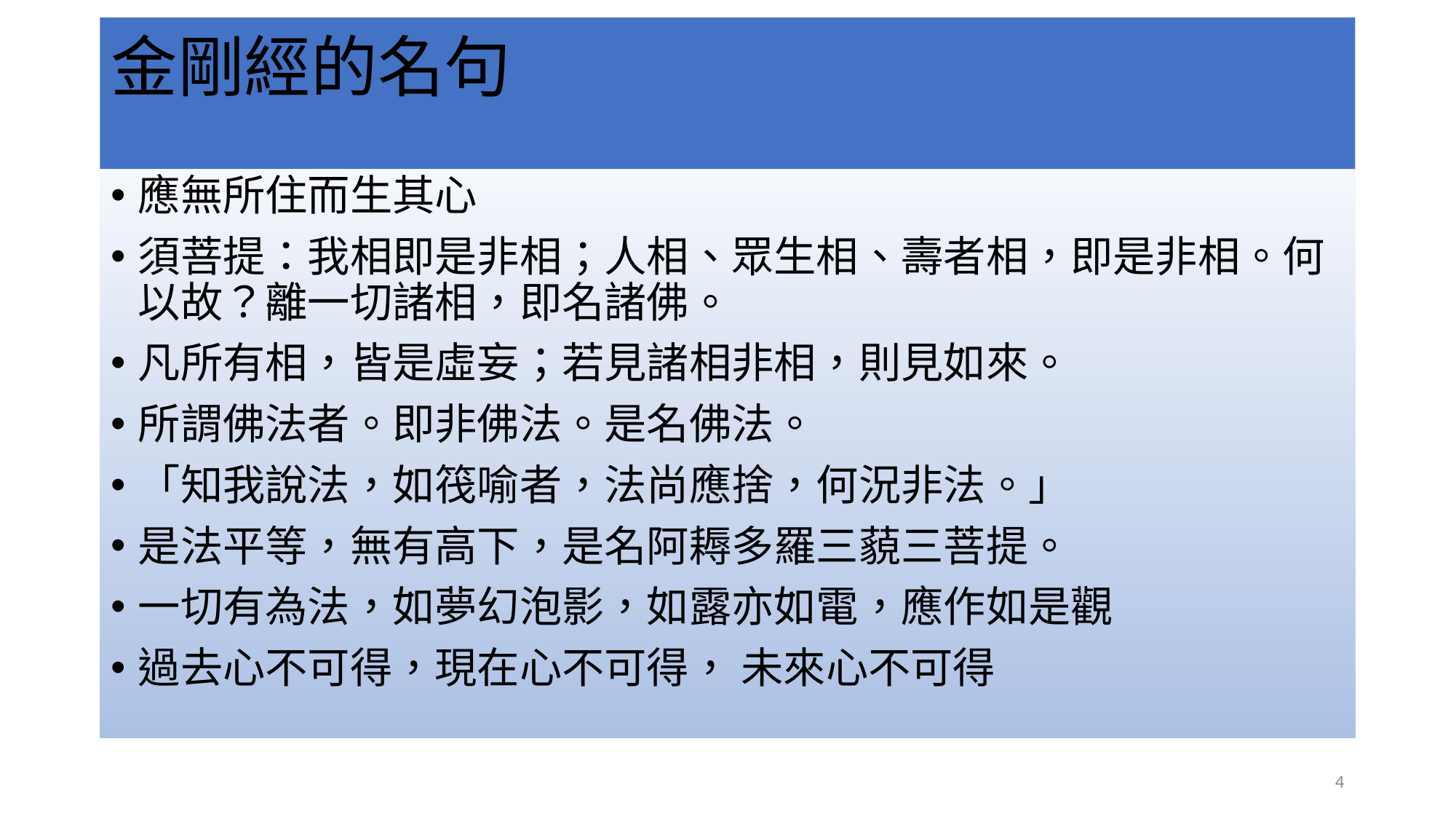

# 金剛經的名句
應無所住而生其心
須菩提：我相即是非相；人相、眾生相、壽者相，即是非相。何以故？離一切諸相，即名諸佛。
凡所有相，皆是虛妄；若見諸相非相，則見如來。
所謂佛法者。即非佛法。是名佛法。
「知我說法，如筏喻者，法尚應捨，何況非法。」
是法平等，無有高下，是名阿耨多羅三藐三菩提。
一切有為法，如夢幻泡影，如露亦如電，應作如是觀
過去心不可得，現在心不可得， 未來心不可得

4